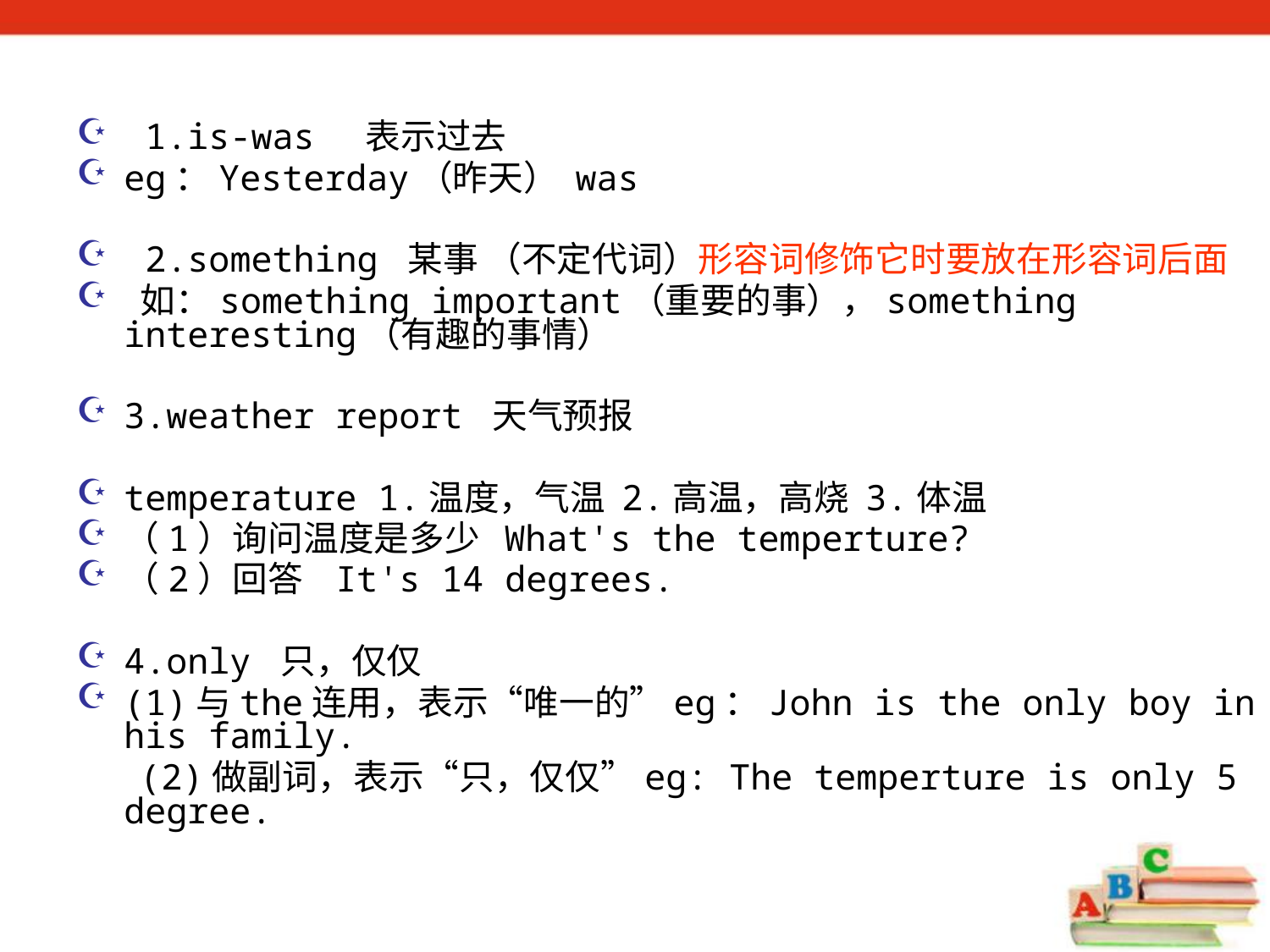

1.is-was  表示过去
eg：Yesterday（昨天） was

 2.something 某事 （不定代词）形容词修饰它时要放在形容词后面
 如：something important（重要的事），something interesting（有趣的事情）

3.weather report 天气预报

temperature 1.温度，气温 2.高温，高烧 3.体温
（1）询问温度是多少  What's the temperture?
（2）回答   It's 14 degrees.

4.only 只，仅仅
(1)与the连用，表示“唯一的”eg：John is the only boy in his family.
   (2)做副词，表示“只，仅仅”eg: The temperture is only 5 degree.